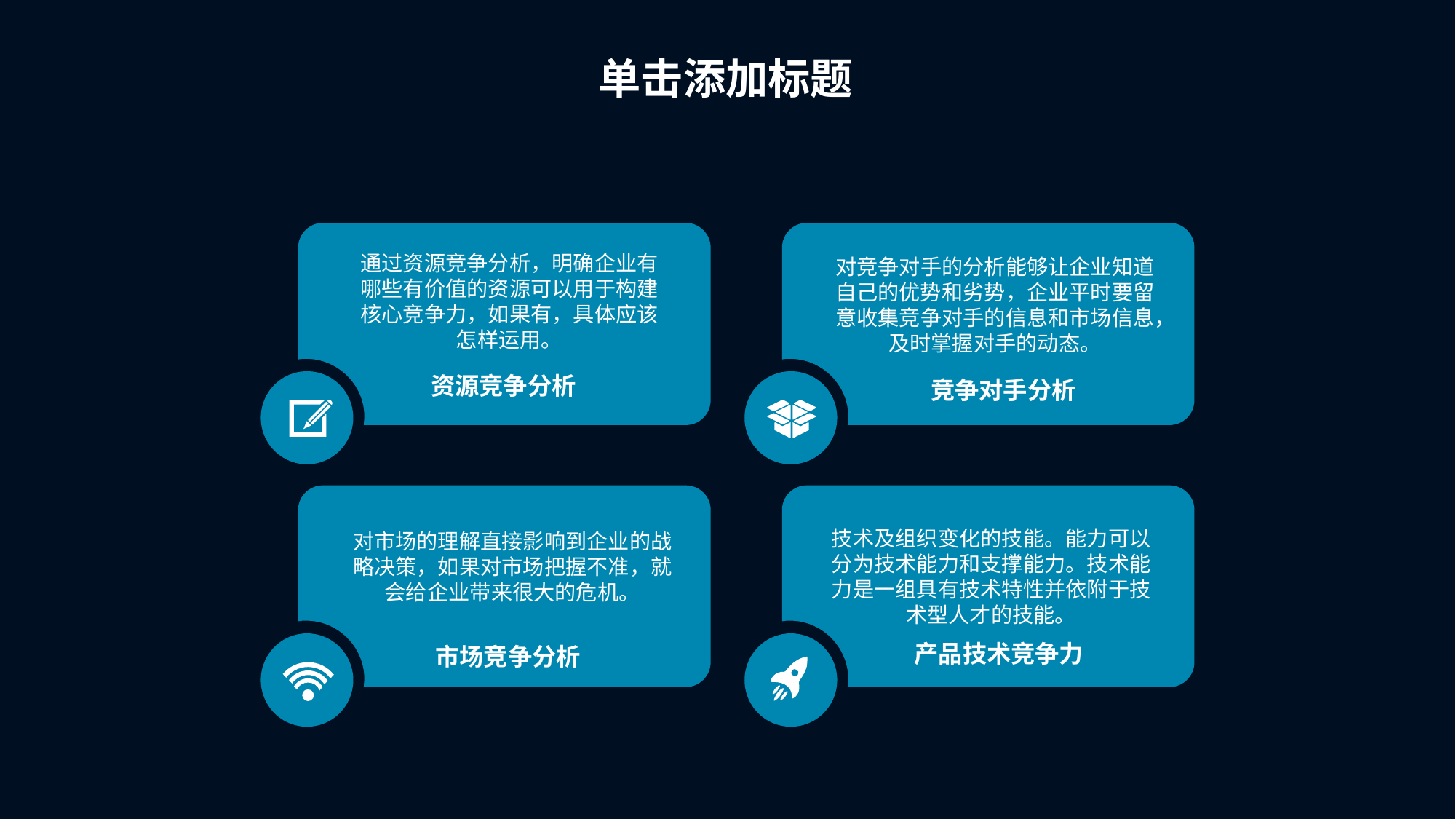

单击添加标题

通过资源竞争分析，明确企业有哪些有价值的资源可以用于构建核心竞争力，如果有，具体应该怎样运用。
对竞争对手的分析能够让企业知道自己的优势和劣势，企业平时要留意收集竞争对手的信息和市场信息，及时掌握对手的动态。
资源竞争分析

竞争对手分析

技术及组织变化的技能。能力可以分为技术能力和支撑能力。技术能力是一组具有技术特性并依附于技术型人才的技能。

对市场的理解直接影响到企业的战略决策，如果对市场把握不准，就会给企业带来很大的危机。
产品技术竞争力

市场竞争分析